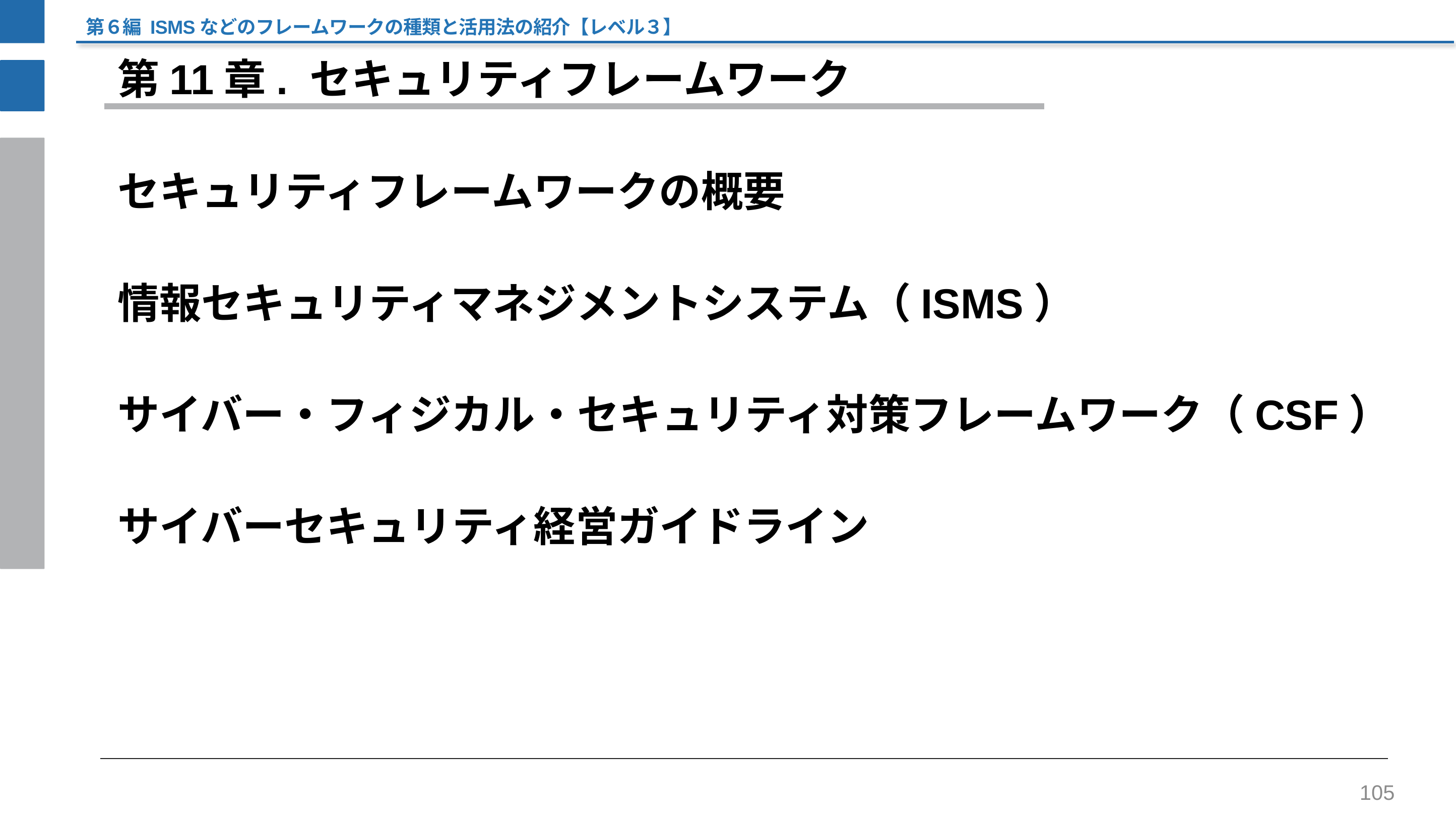

第６編 ISMSなどのフレームワークの種類と活用法の紹介【レベル３】
第11章. セキュリティフレームワーク
セキュリティフレームワークの概要

情報セキュリティマネジメントシステム（ISMS）

サイバー・フィジカル・セキュリティ対策フレームワーク（CSF）

サイバーセキュリティ経営ガイドライン
105